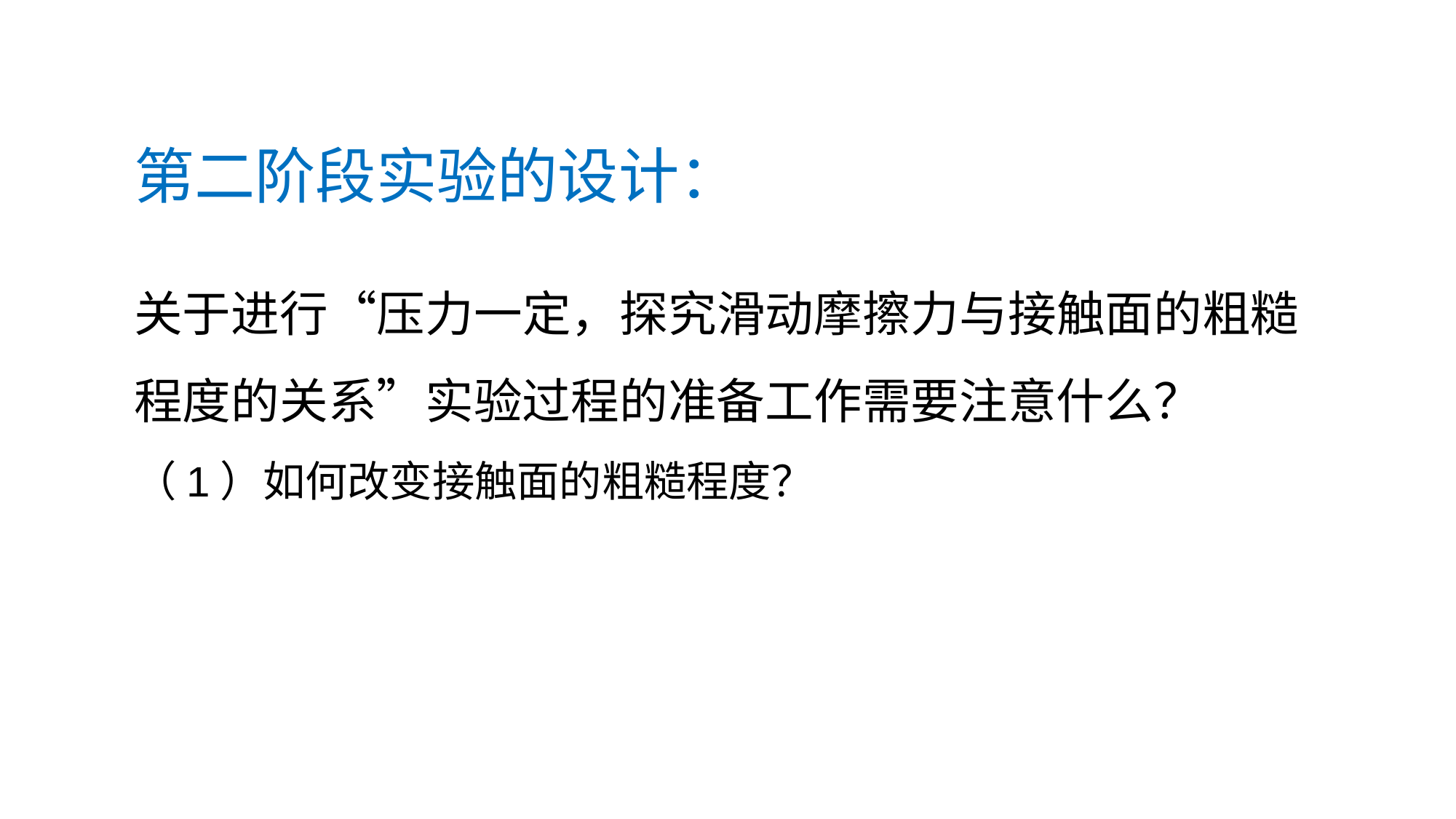

第二阶段实验的设计：

关于进行“压力一定，探究滑动摩擦力与接触面的粗糙程度的关系”实验过程的准备工作需要注意什么？
（1）如何改变接触面的粗糙程度？